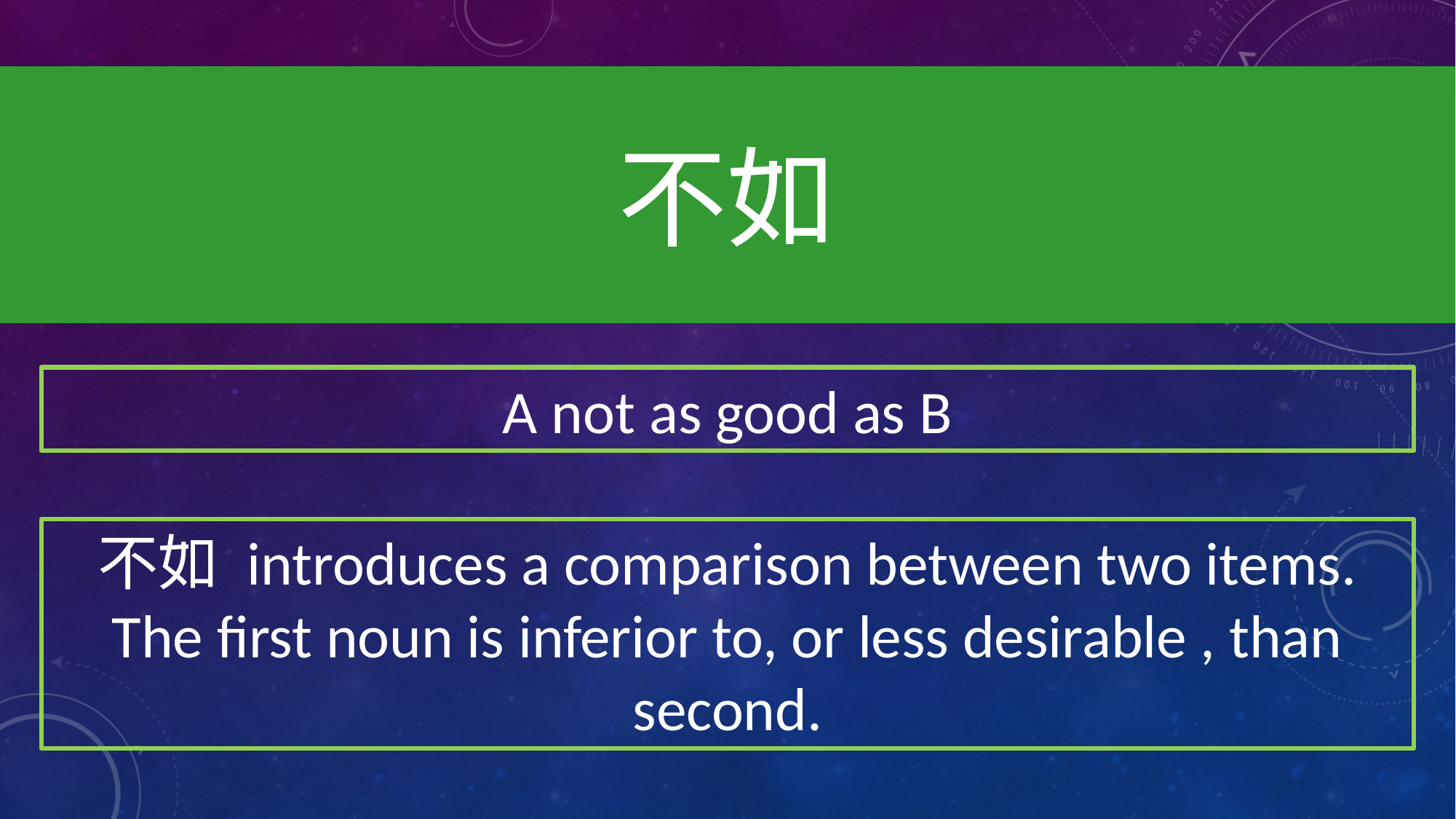

不如
A not as good as B
不如 introduces a comparison between two items.
The first noun is inferior to, or less desirable , than second.